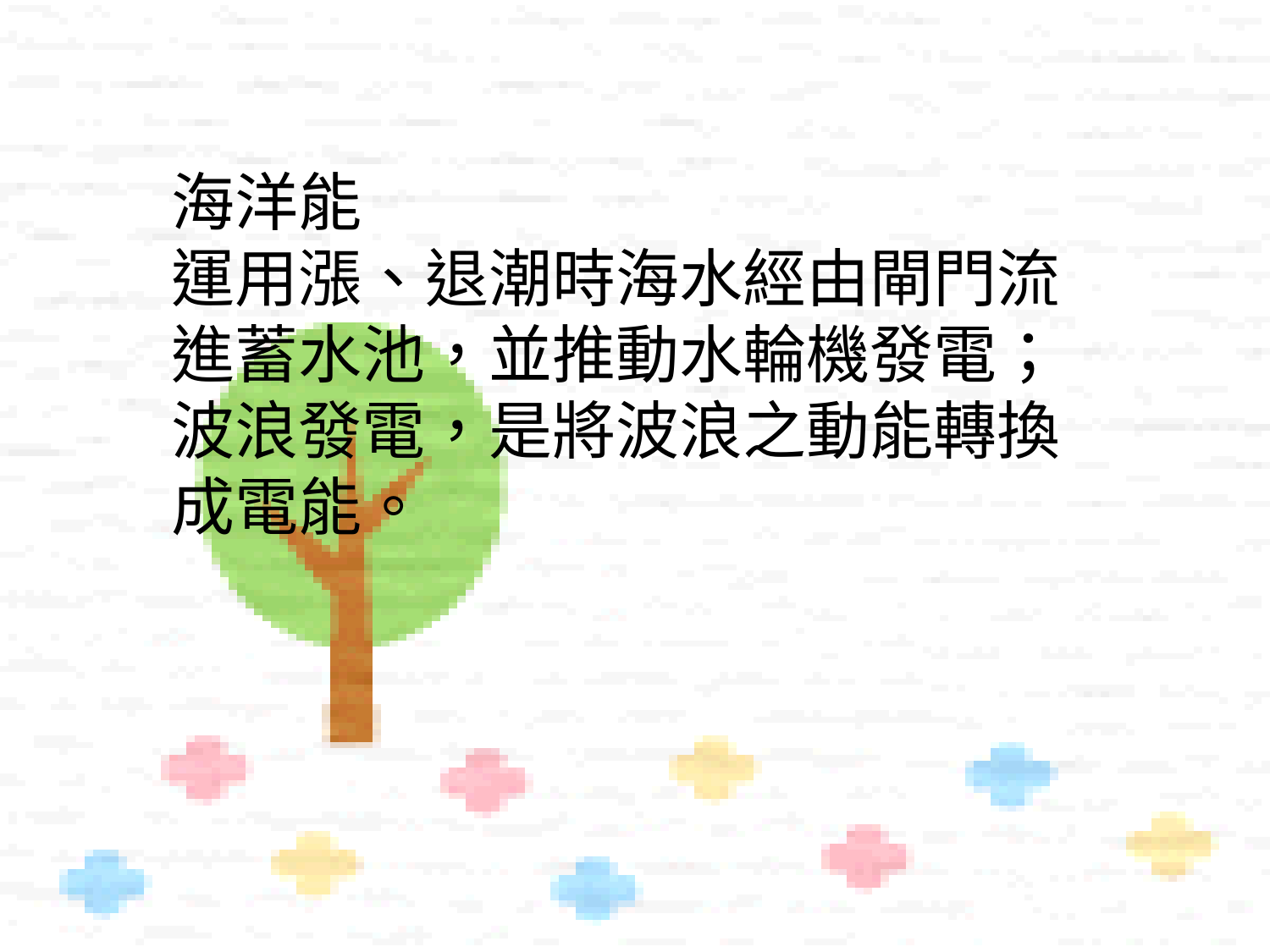

#
海洋能
運用漲、退潮時海水經由閘門流進蓄水池，並推動水輪機發電；波浪發電，是將波浪之動能轉換成電能。